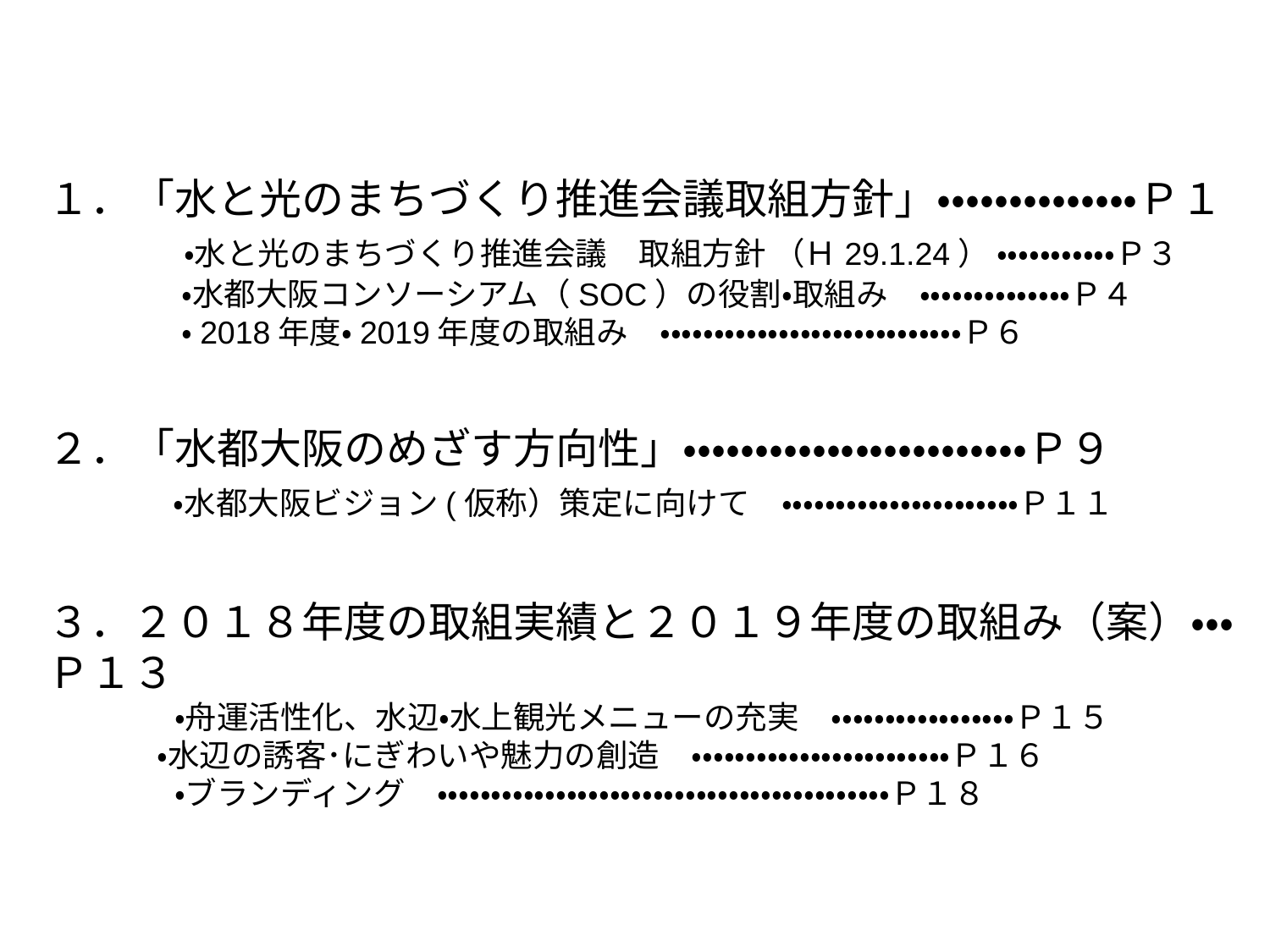

１．「水と光のまちづくり推進会議取組方針」・・・・・・・・・・・・・・Ｐ１
　 　　・水と光のまちづくり推進会議　取組方針 （Ｈ29.1.24） ・・・・・・・・・・・Ｐ３
　　　 　・水都大阪コンソーシアム（SOC）の役割・取組み　・・・・・・・・・・・・・・Ｐ４
　　　 　・2018年度・2019年度の取組み　・・・・・・・・・・・・・・・・・・・・・・・・・・・・Ｐ６

２．「水都大阪のめざす方向性」・・・・・・・・・・・・・・・・・・・・・・・・Ｐ９
　　 　・水都大阪ビジョン(仮称）策定に向けて　・・・・・・・・・・・・・・・・・・・・・・Ｐ１１

３．２０１８年度の取組実績と２０１９年度の取組み（案）・・・Ｐ１３
　　　　・舟運活性化、水辺・水上観光メニューの充実　・・・・・・・・・・・・・・・・・Ｐ１５
　　  　・水辺の誘客･にぎわいや魅力の創造　・・・・・・・・・・・・・・・・・・・・・・・・Ｐ１６
　　　　・ブランディング　・・・・・・・・・・・・・・・・・・・・・・・・・・・・・・・・・・・・・・・・・・Ｐ１８